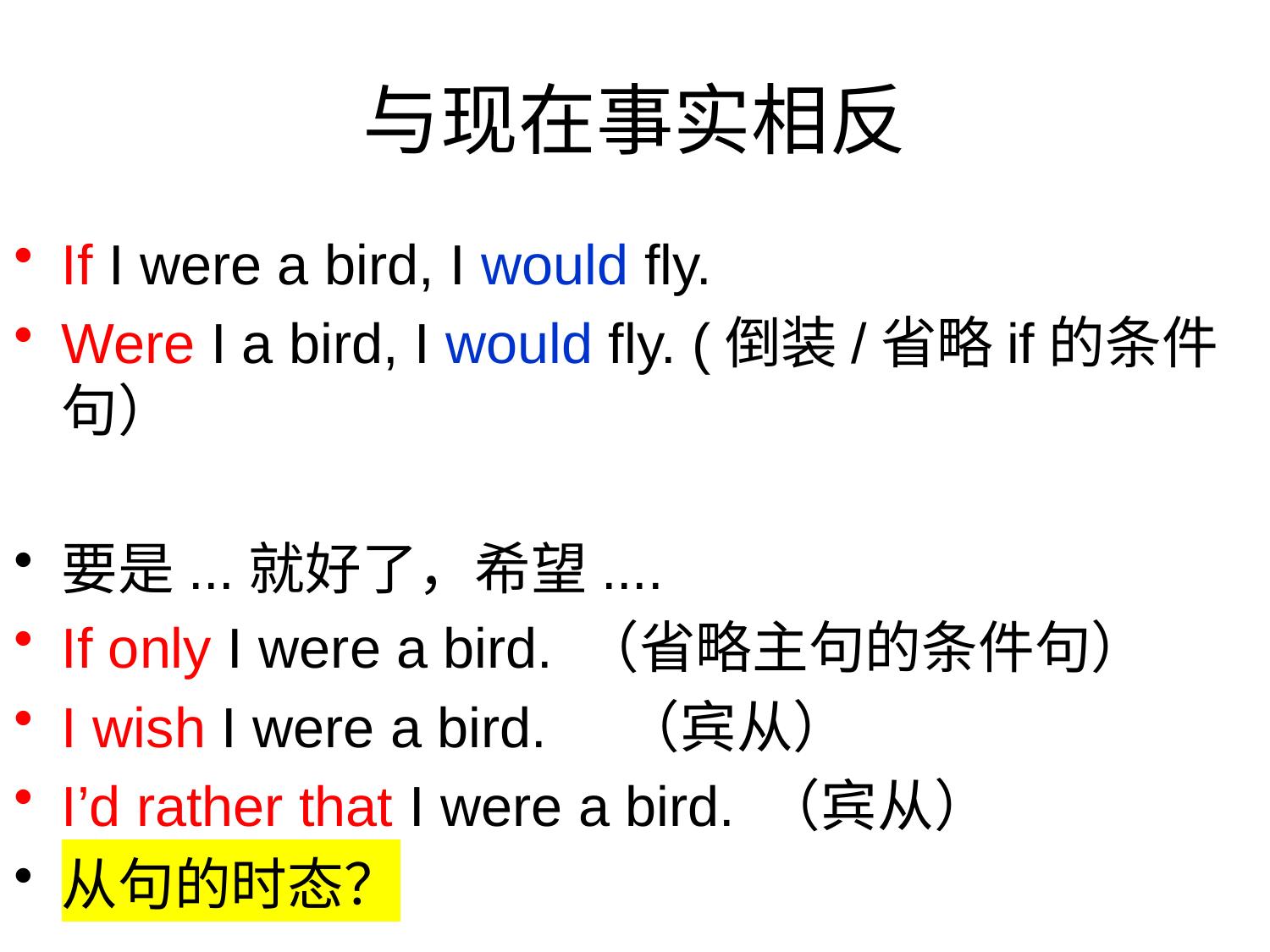

# 与现在事实相反
If I were a bird, I would fly.
Were I a bird, I would fly. (倒装/省略if的条件句）

要是...就好了，希望....
If only I were a bird. （省略主句的条件句）
I wish I were a bird.    （宾从）
I’d rather that I were a bird. （宾从）
从句的时态？